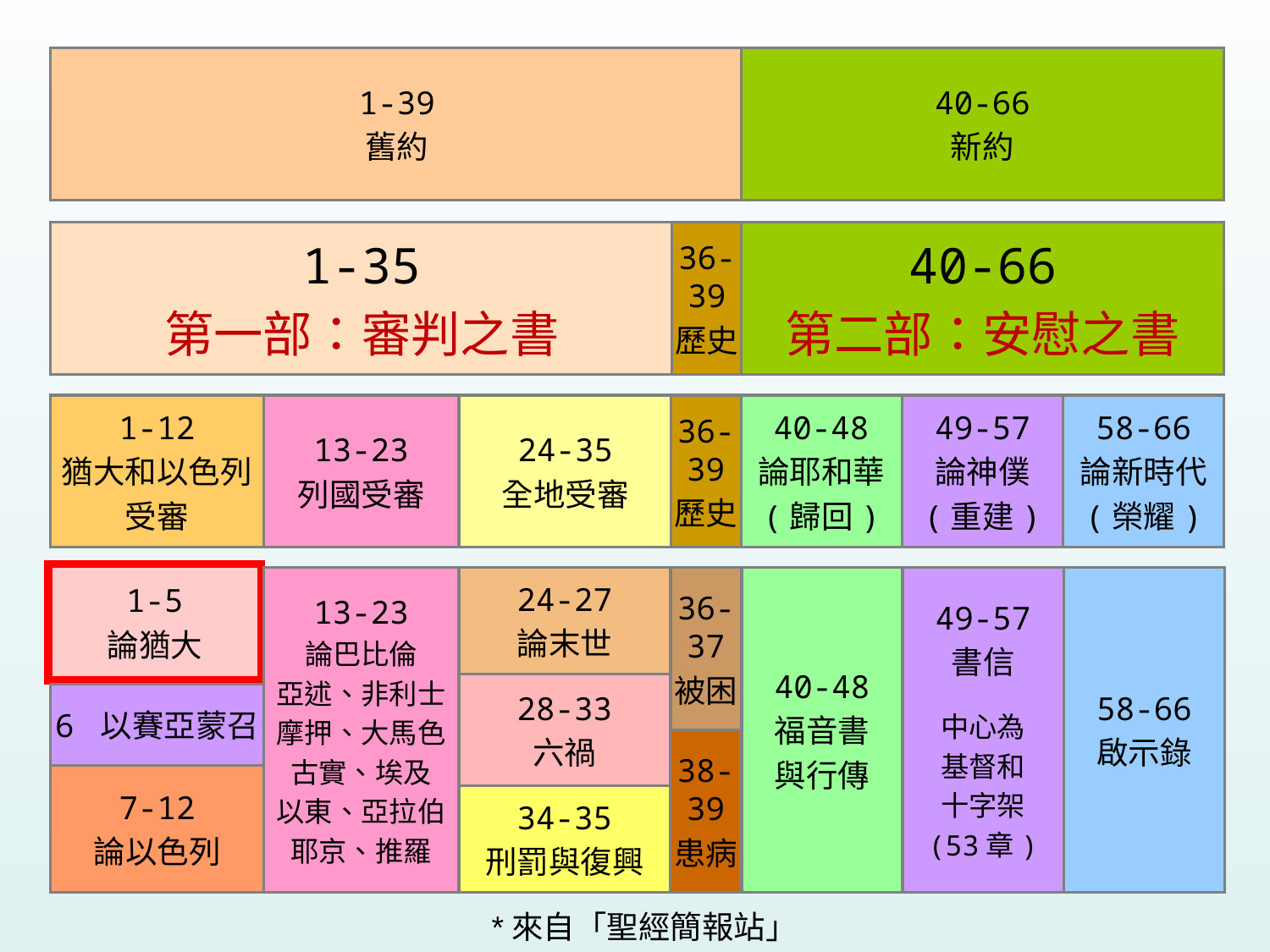

1-39
舊約
40-66
新約
1-35
第一部：審判之書
36-
39
歷史
40-66
第二部：安慰之書
1-12
猶大和以色列
受審
13-23
列國受審
24-35
全地受審
36-
39
歷史
40-48
論耶和華
(歸回)
49-57
論神僕
(重建)
58-66
論新時代
(榮耀)
1-5
論猶大
13-23
論巴比倫
亞述、非利士
摩押、大馬色
古實、埃及
以東、亞拉伯
耶京、推羅
24-27
論末世
36-
37
被困
40-48
福音書
與行傳
49-57
書信

中心為
基督和
十字架
(53章)
58-66
啟示錄
28-33
六禍
6 以賽亞蒙召
38-
39
患病
7-12
論以色列
34-35
刑罰與復興
*來自「聖經簡報站」